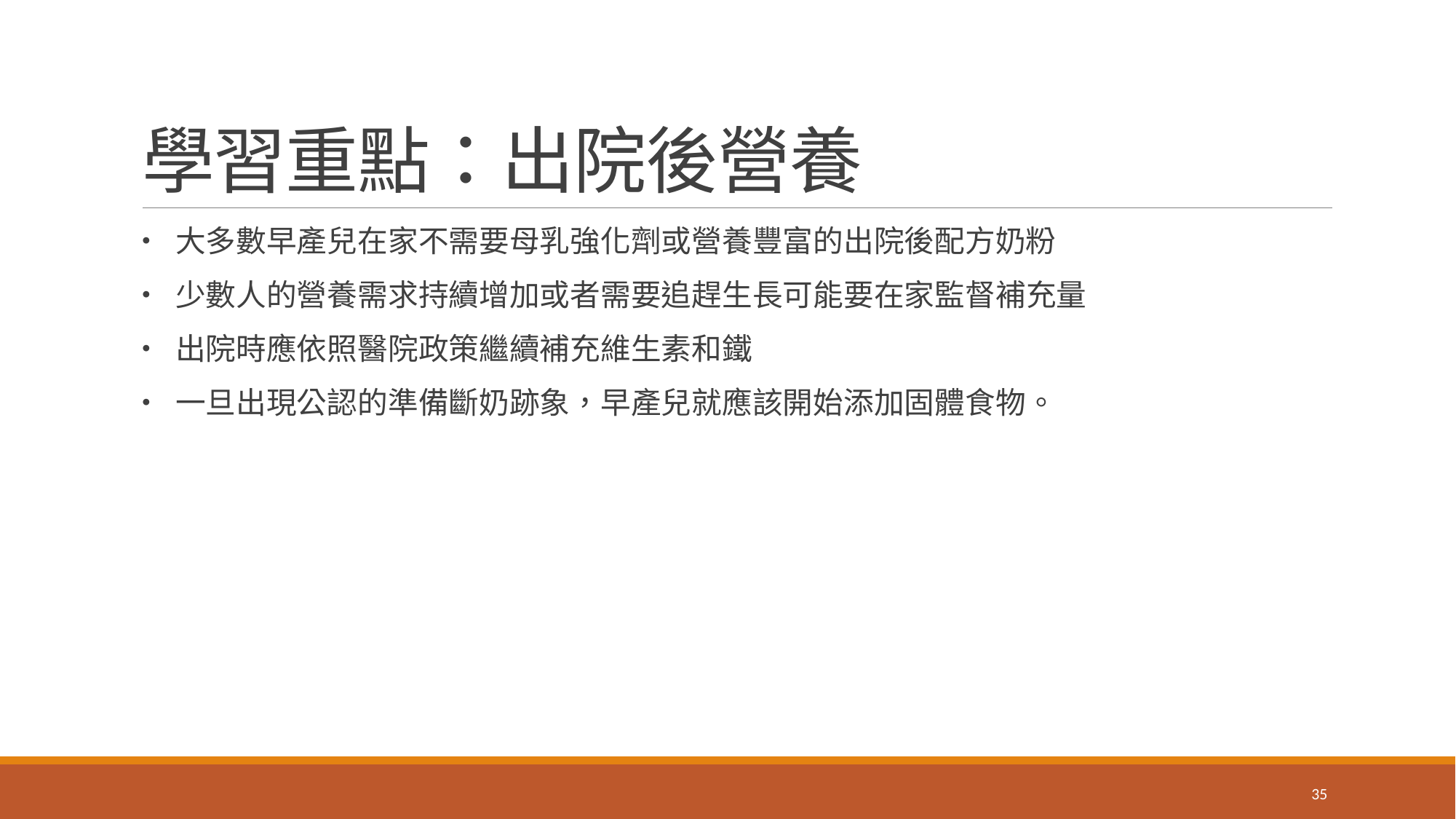

# 學習重點：出院後營養
• 大多數早產兒在家不需要母乳強化劑或營養豐富的出院後配方奶粉
• 少數人的營養需求持續增加或者需要追趕生長可能要在家監督補充量
• 出院時應依照醫院政策繼續補充維生素和鐵
• 一旦出現公認的準備斷奶跡象，早產兒就應該開始添加固體食物。
35